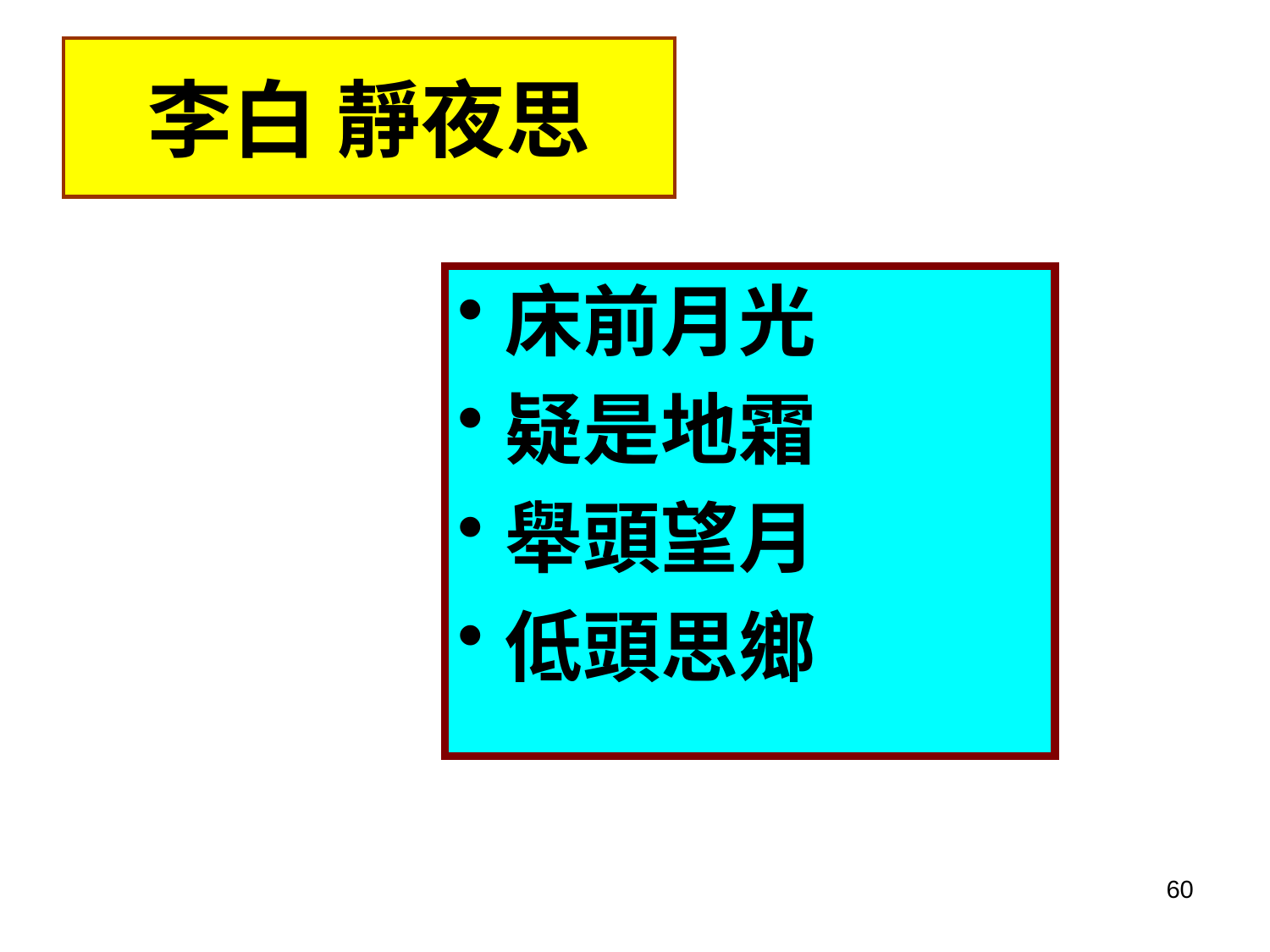

# 李白 靜夜思
床前月光
疑是地霜
舉頭望月
低頭思鄉
60